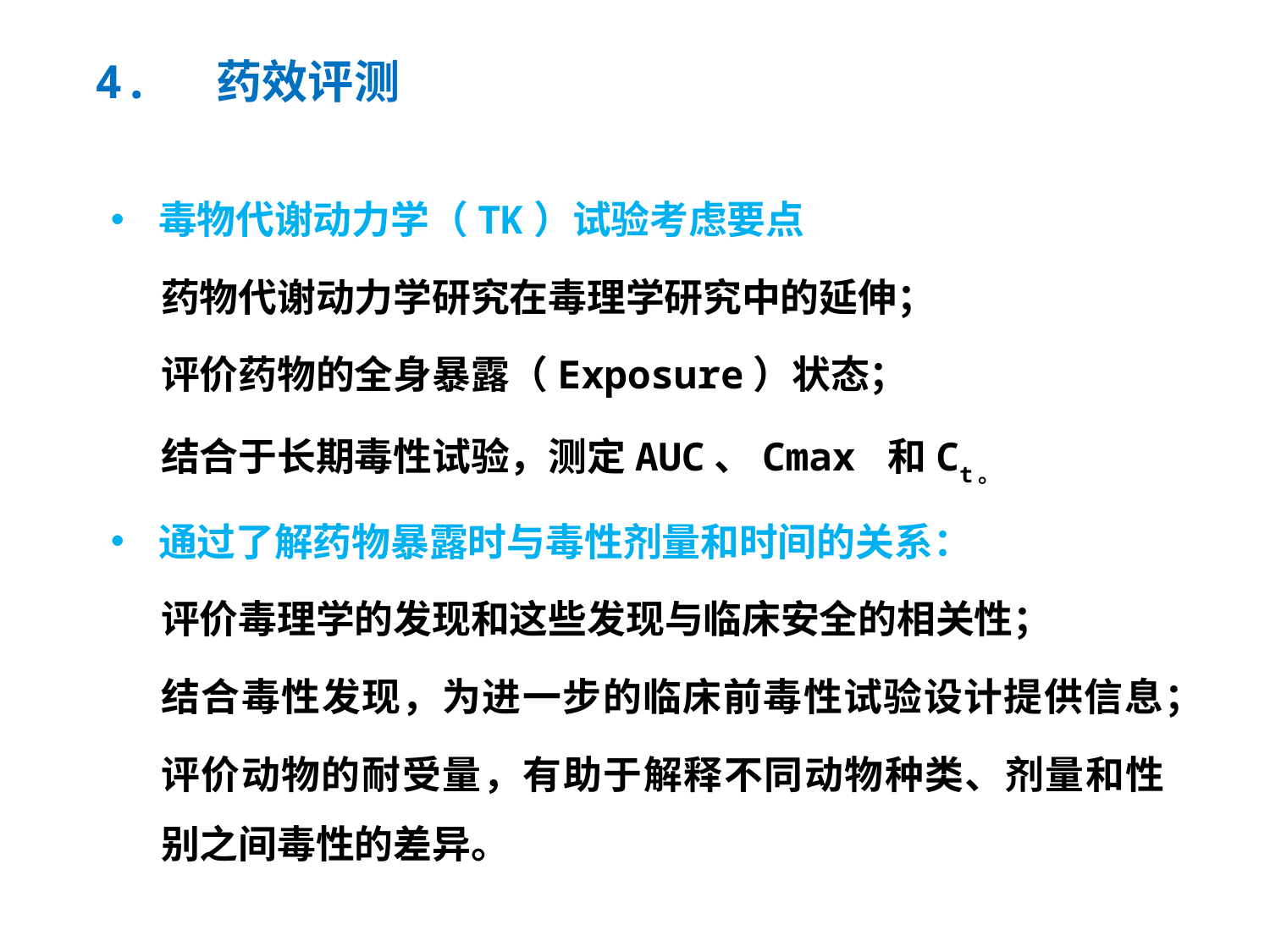

4.  药效评测
毒物代谢动力学（TK）试验考虑要点
药物代谢动力学研究在毒理学研究中的延伸；
评价药物的全身暴露（Exposure）状态；
结合于长期毒性试验，测定AUC、Cmax 和Ct。
通过了解药物暴露时与毒性剂量和时间的关系：
评价毒理学的发现和这些发现与临床安全的相关性；
结合毒性发现，为进一步的临床前毒性试验设计提供信息；
评价动物的耐受量，有助于解释不同动物种类、剂量和性别之间毒性的差异。